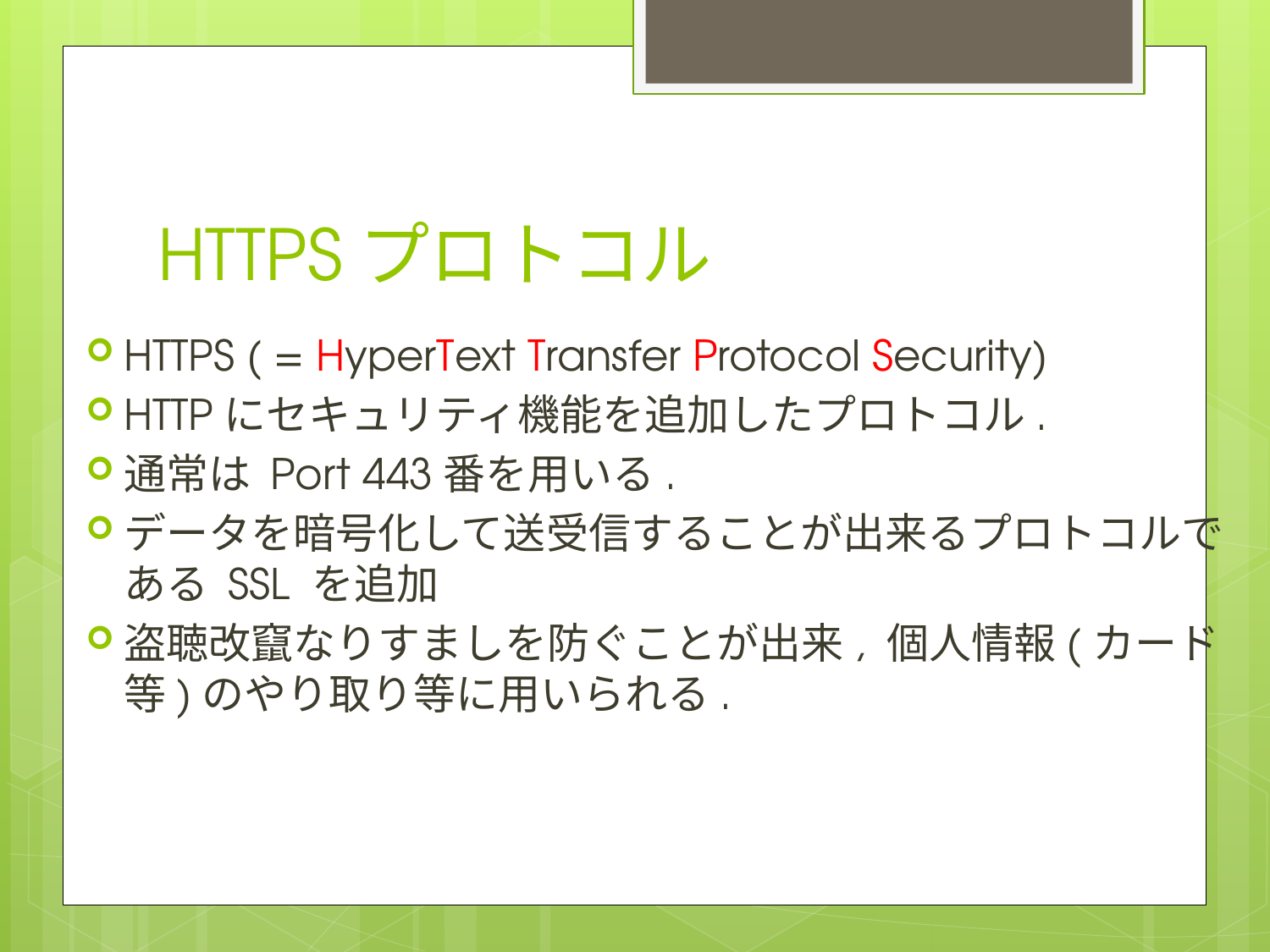

# HTTPSプロトコル
HTTPS ( = HyperText Transfer Protocol Security)
HTTPにセキュリティ機能を追加したプロトコル.
通常は Port 443番を用いる.
データを暗号化して送受信することが出来るプロトコルである SSL を追加
盗聴改竄なりすましを防ぐことが出来, 個人情報(カード等)のやり取り等に用いられる.